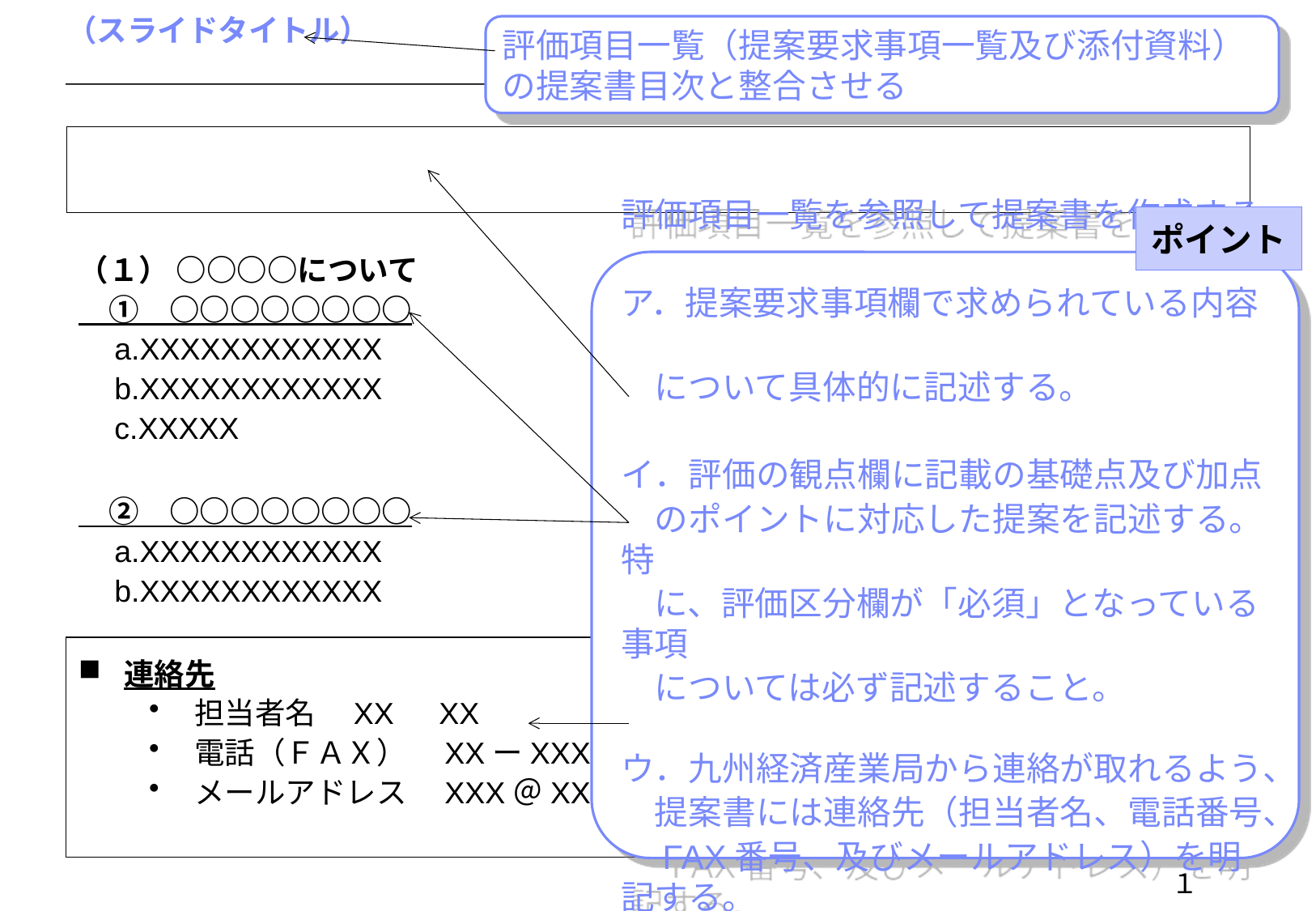

# （スライドタイトル）
評価項目一覧（提案要求事項一覧及び添付資料）の提案書目次と整合させる

ポイント

（１） ○○○○について
　①　○○○○○○○○
a.XXXXXXXXXXXX
b.XXXXXXXXXXXX
c.XXXXX

　②　○○○○○○○○
a.XXXXXXXXXXXX
b.XXXXXXXXXXXX

連絡先
担当者名　XX　XX
電話（ＦＡＸ）　XXーXXXX
メールアドレス　XXX＠XXXXXX

評価項目一覧を参照して提案書を作成する。

ア．提案要求事項欄で求められている内容
　について具体的に記述する。

イ．評価の観点欄に記載の基礎点及び加点
　のポイントに対応した提案を記述する。特
　に、評価区分欄が「必須」となっている事項
　については必ず記述すること。
ウ．九州経済産業局から連絡が取れるよう、
　提案書には連絡先（担当者名、電話番号、
　FAX番号、及びメールアドレス）を明記する。

１